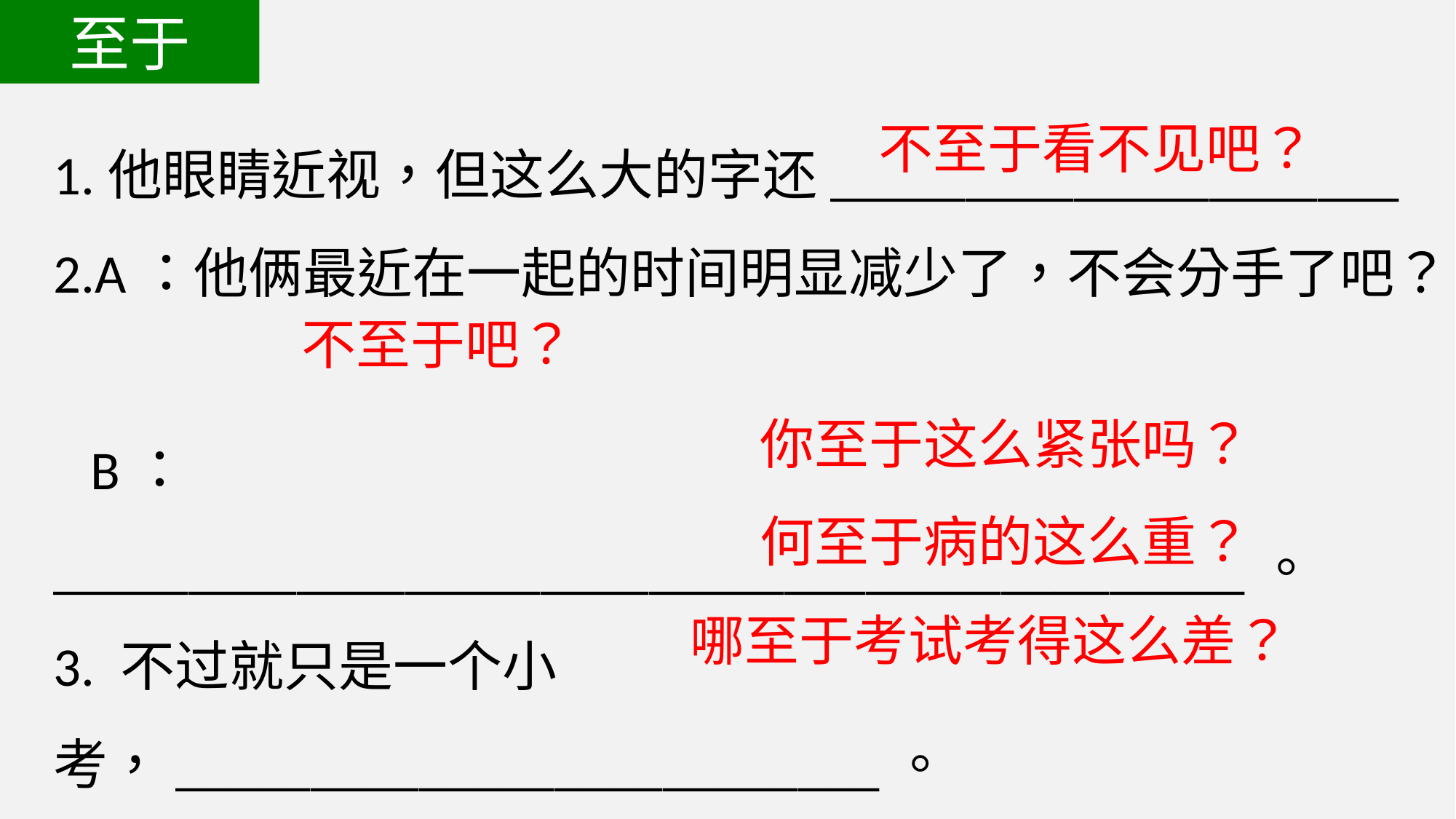

至于
1.他眼睛近视，但这么大的字还_____________________
2.A：他俩最近在一起的时间明显减少了，不会分手了吧？
   B：____________________________________________。
3. 不过就只是一个小考，__________________________。
4. 要是你早点去看医生，__________________________。
5.当初你要是多读书，______________________________。
不至于看不见吧？
不至于吧？
你至于这么紧张吗？
何至于病的这么重？
哪至于考试考得这么差？